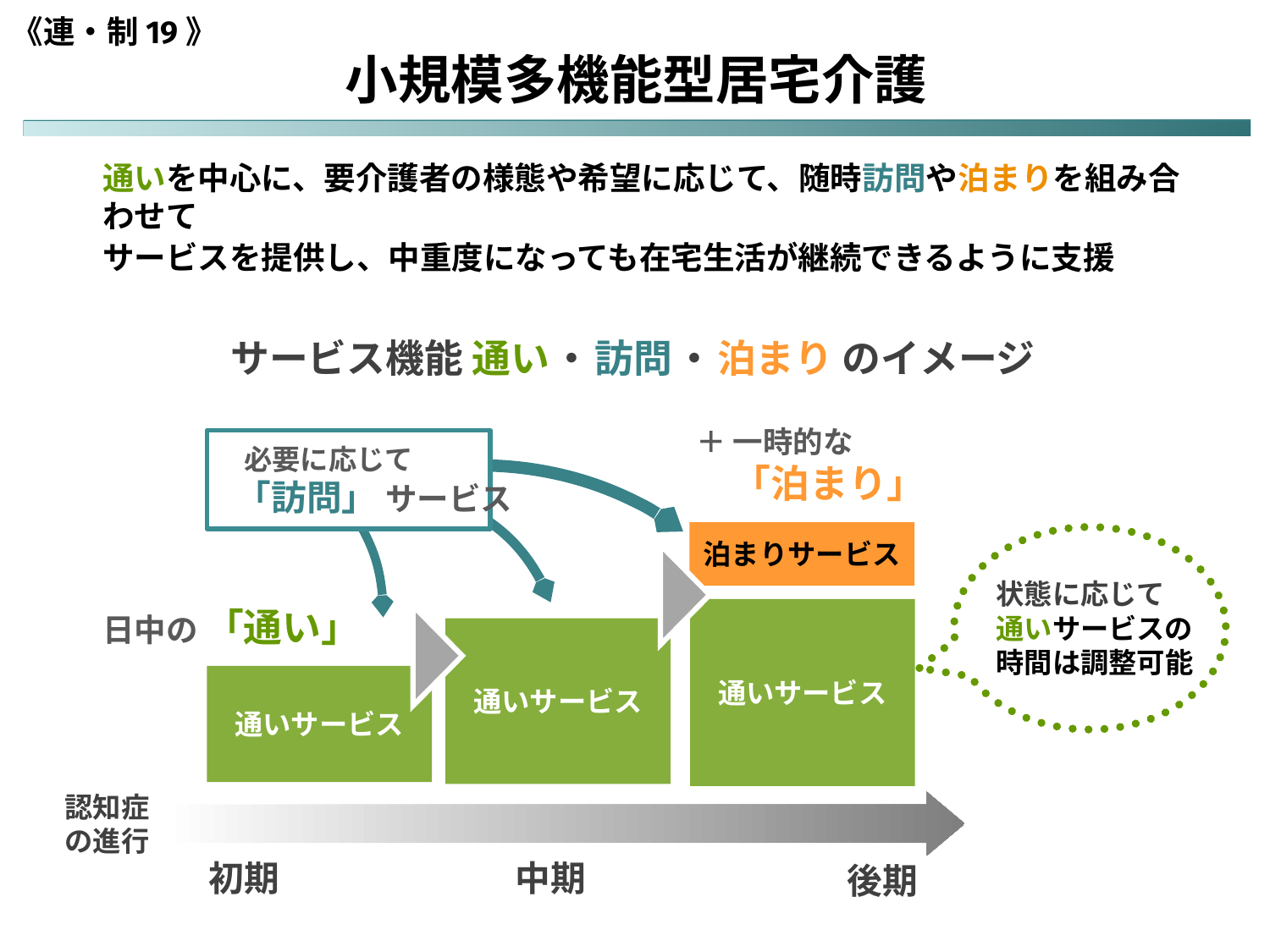

《連・制19》
小規模多機能型居宅介護

通いを中心に、要介護者の様態や希望に応じて、随時訪問や泊まりを組み合わせて
サービスを提供し、中重度になっても在宅生活が継続できるように支援
サービス機能 通い ・ 訪問 ・ 泊まり のイメージ
＋ 一時的な
   「泊まり」

　必要に応じて
 「訪問」 サービス

泊まりサービス

状態に応じて
通いサービスの
時間は調整可能
日中の 「通い」
通いサービス
通いサービス

通いサービス
認知症
の進行
初期
中期
後期